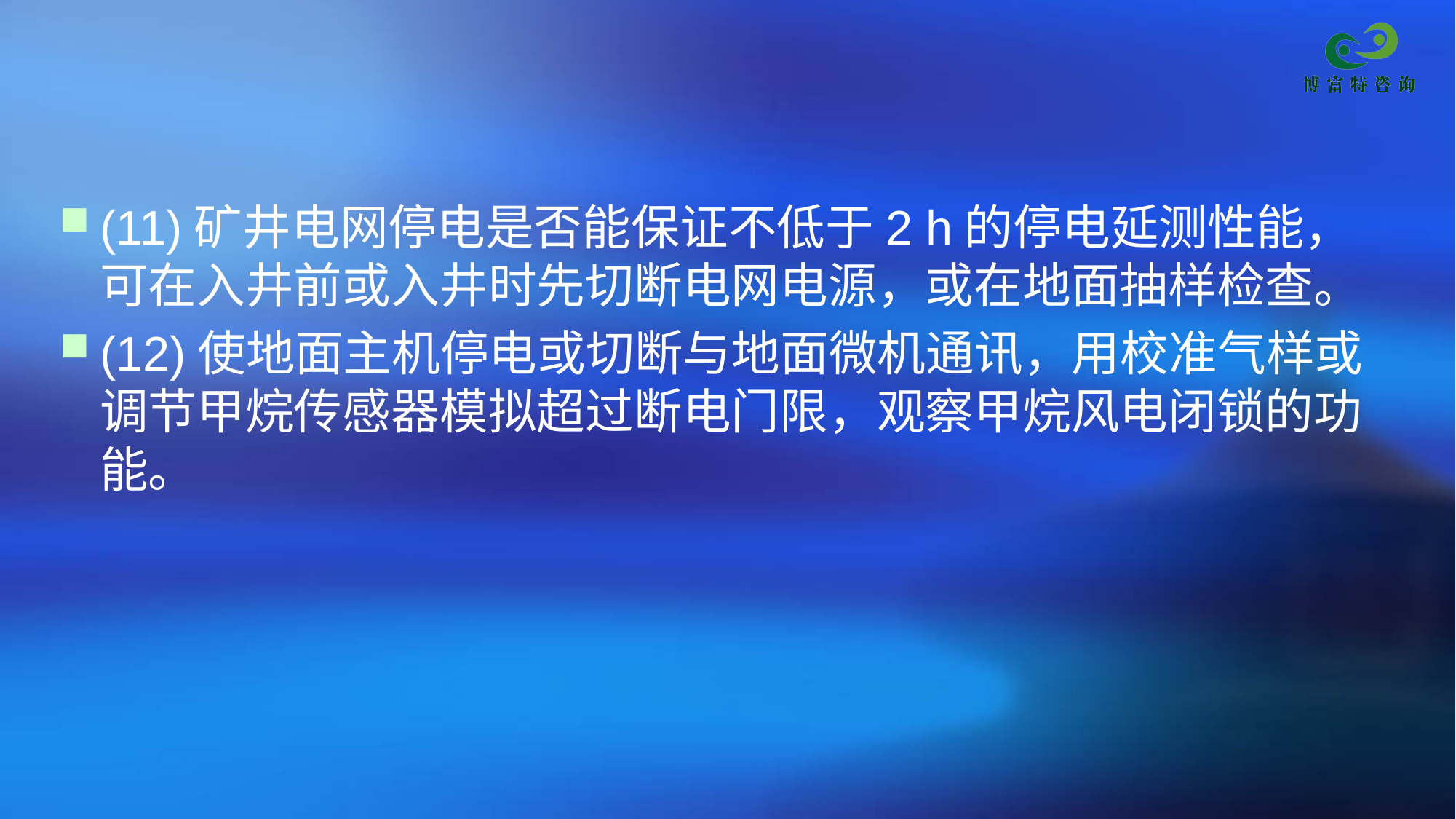

#
(11)矿井电网停电是否能保证不低于2 h的停电延测性能，可在入井前或入井时先切断电网电源，或在地面抽样检查。
(12)使地面主机停电或切断与地面微机通讯，用校准气样或调节甲烷传感器模拟超过断电门限，观察甲烷风电闭锁的功能。